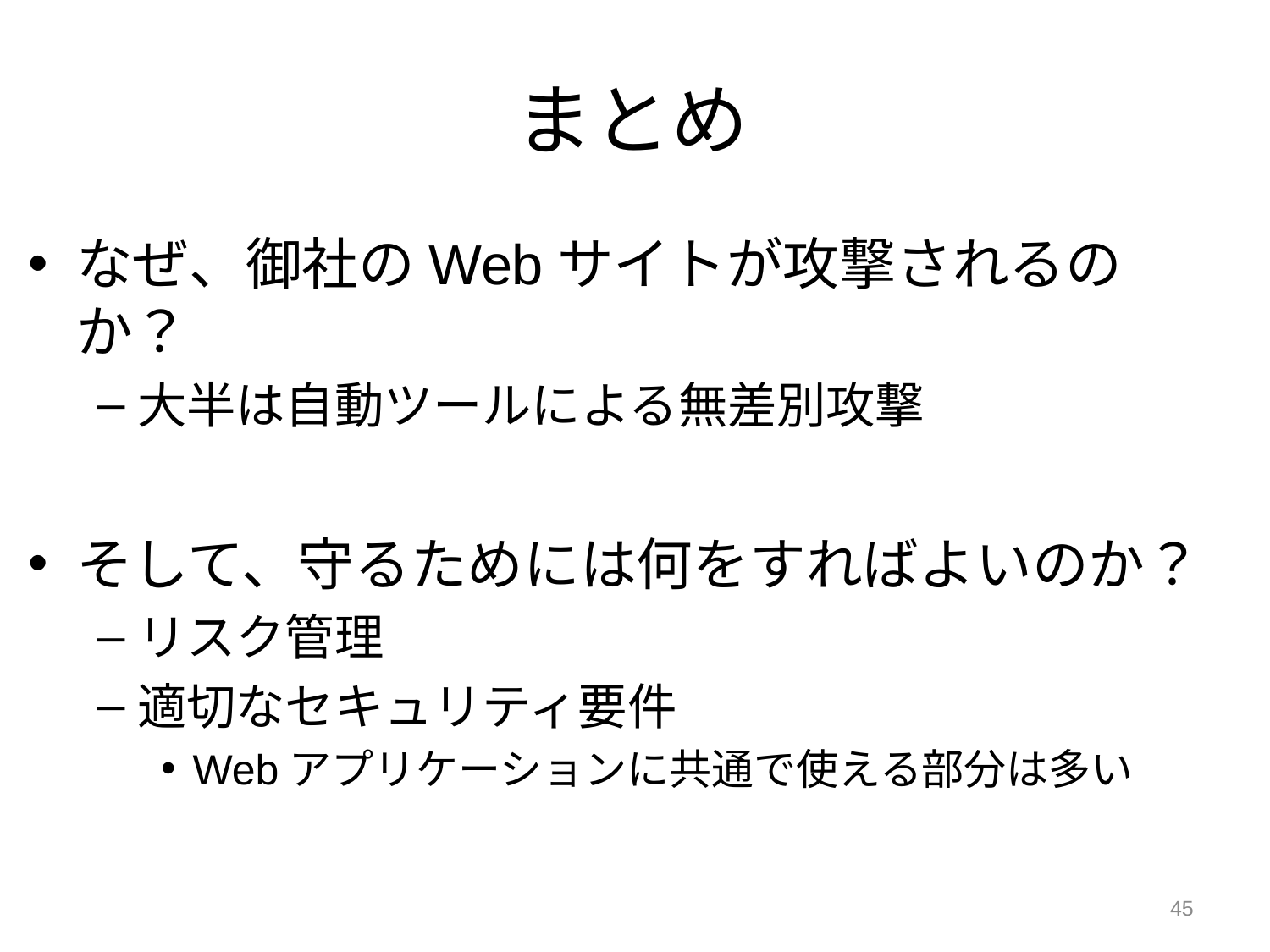

# まとめ
なぜ、御社のWebサイトが攻撃されるのか？
大半は自動ツールによる無差別攻撃

そして、守るためには何をすればよいのか？
リスク管理
適切なセキュリティ要件
Webアプリケーションに共通で使える部分は多い
45